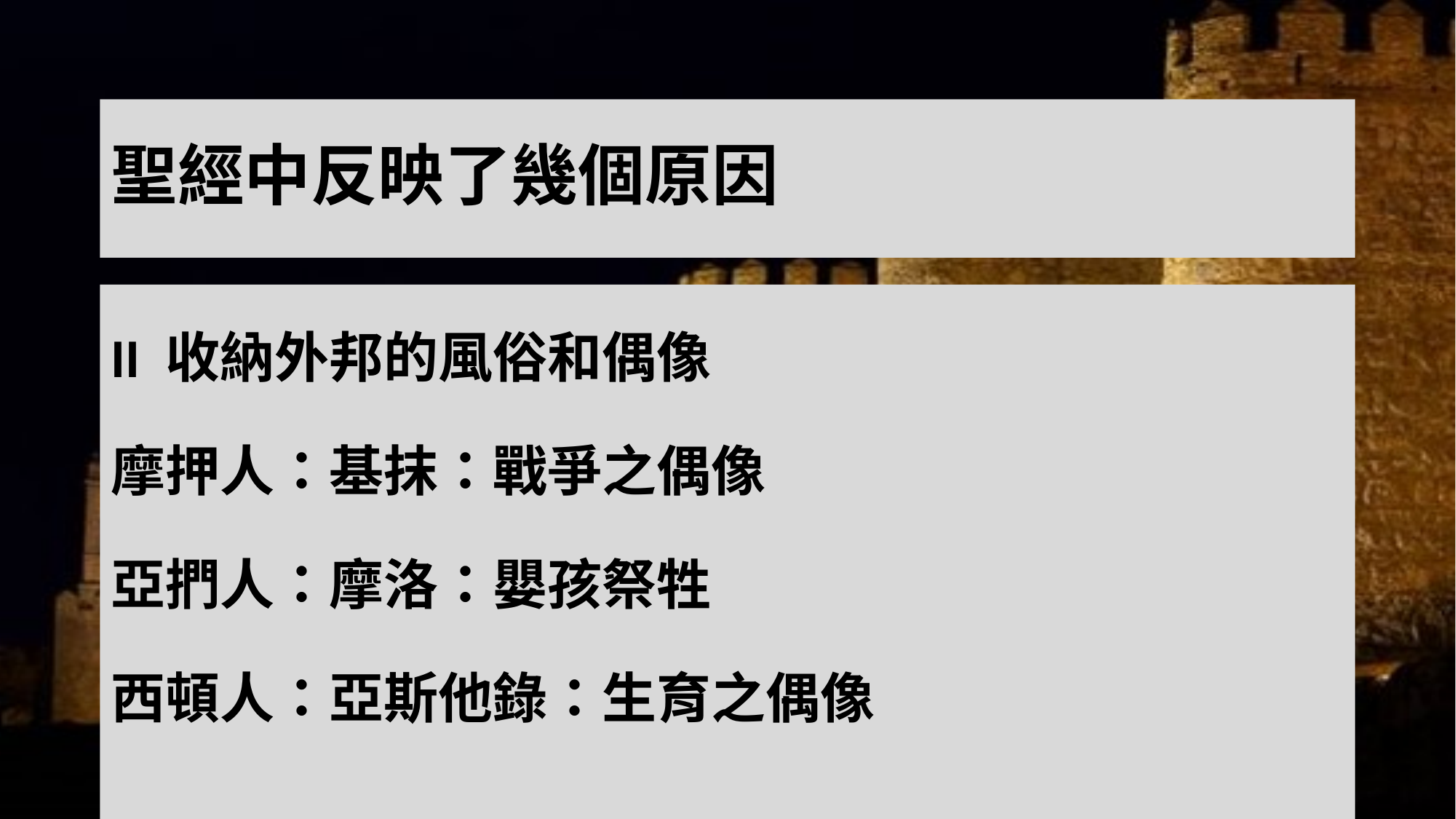

# 聖經中反映了幾個原因
II 收納外邦的風俗和偶像
摩押人：基抹：戰爭之偶像
亞捫人：摩洛：嬰孩祭牲
西頓人：亞斯他錄：生育之偶像